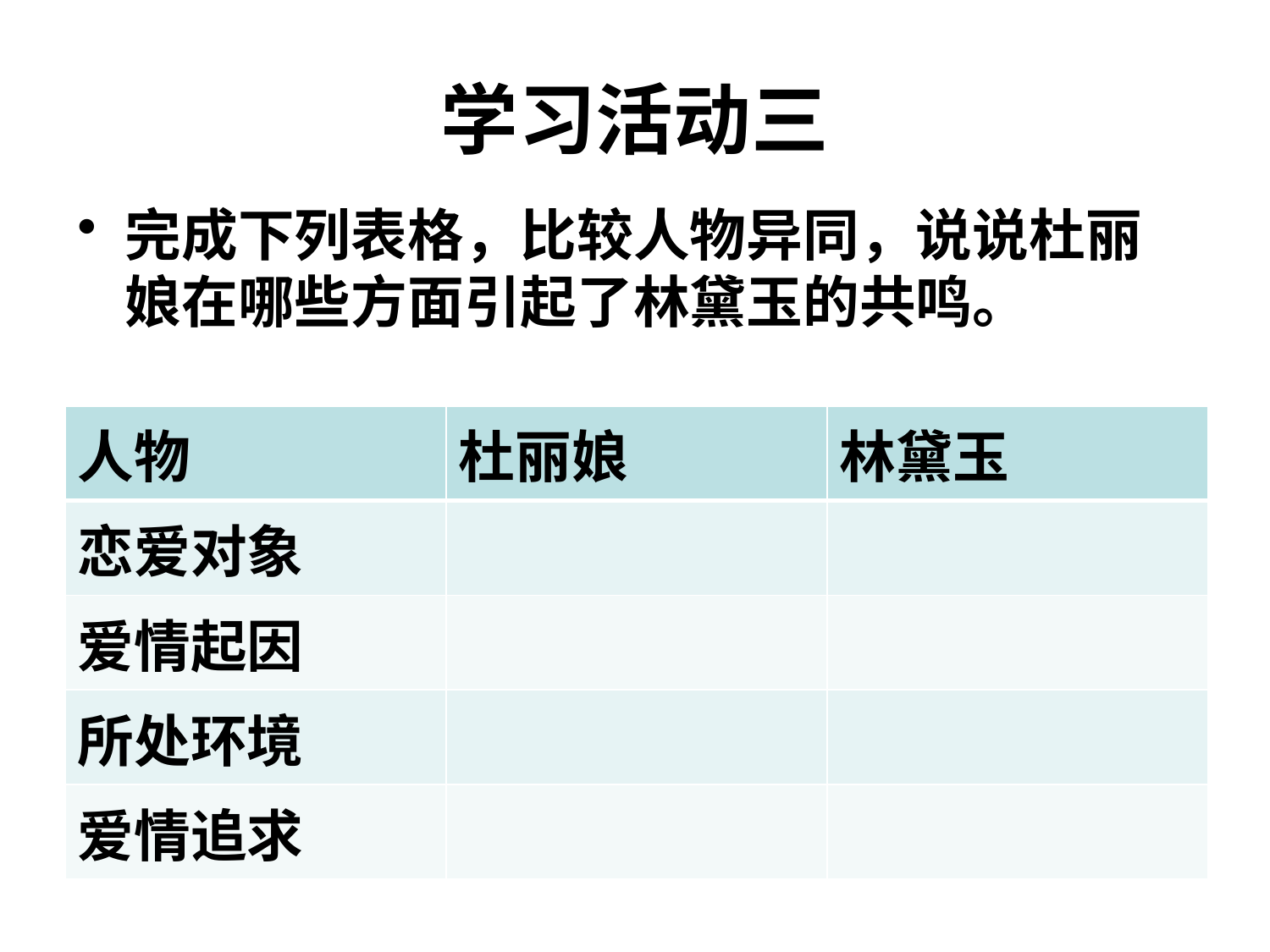

# 学习活动三
完成下列表格，比较人物异同，说说杜丽娘在哪些方面引起了林黛玉的共鸣。

| 人物 | 杜丽娘 | 林黛玉 |
| --- | --- | --- |
| 恋爱对象 |  |  |
| 爱情起因 |  |  |
| 所处环境 |  |  |
| 爱情追求 |  |  |